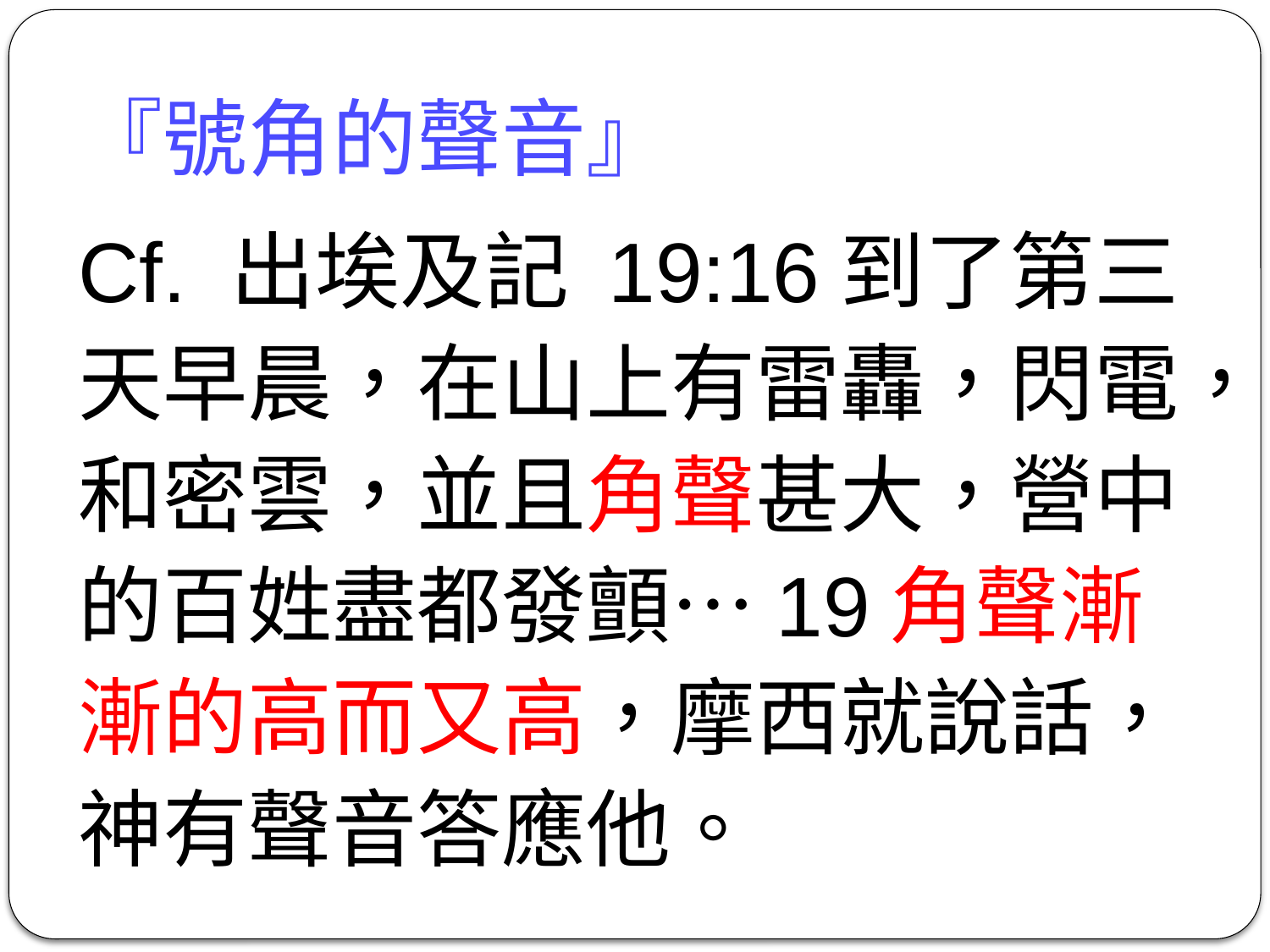

『號角的聲音』
Cf. 出埃及記 19:16到了第三天早晨，在山上有雷轟，閃電，和密雲，並且角聲甚大，營中的百姓盡都發顫…19角聲漸漸的高而又高，摩西就說話，神有聲音答應他。